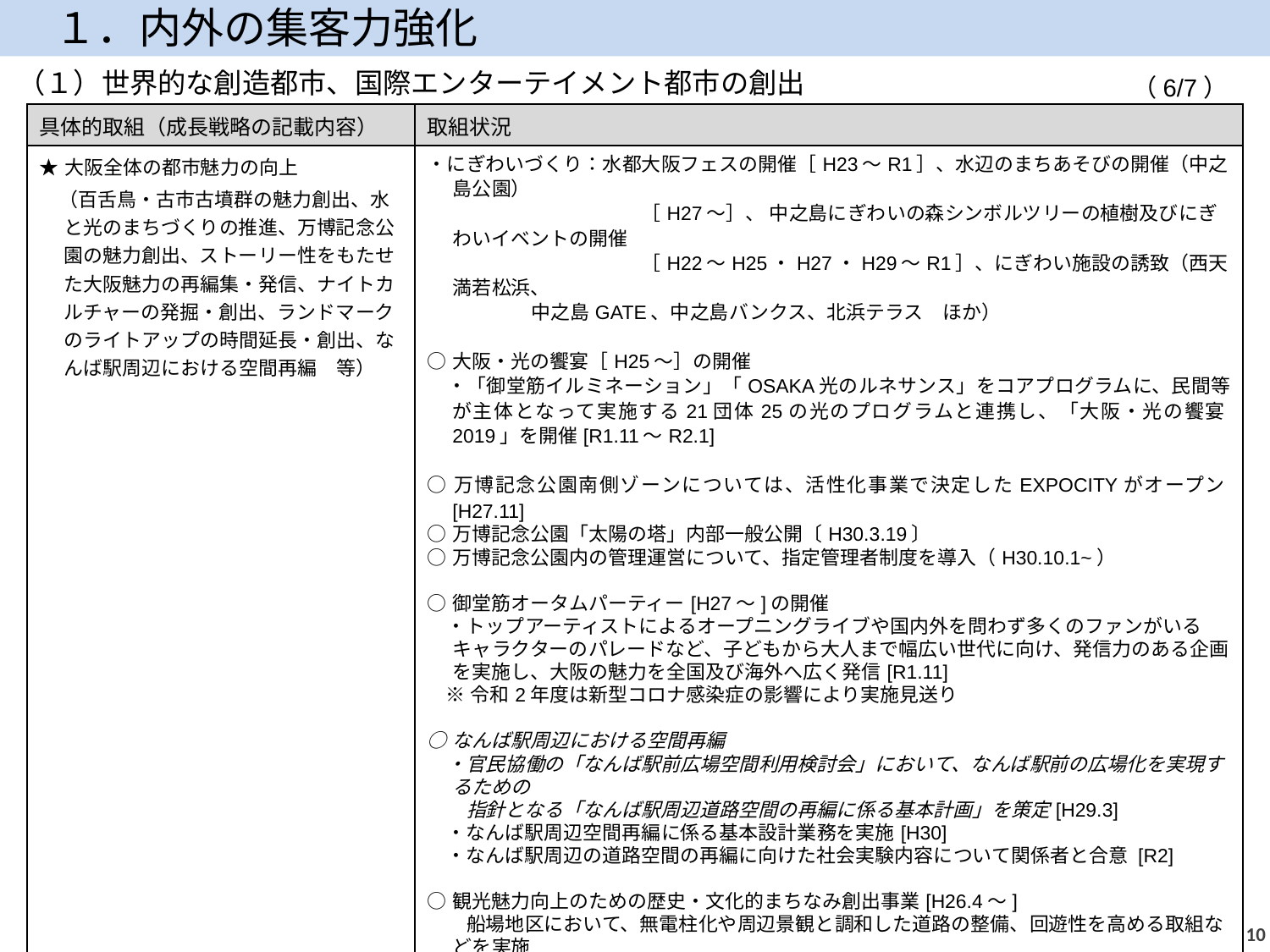

１．内外の集客力強化
（１）世界的な創造都市、国際エンターテイメント都市の創出
（6/7）
| 具体的取組（成長戦略の記載内容） | 取組状況 |
| --- | --- |
| ★大阪全体の都市魅力の向上 　（百舌鳥・古市古墳群の魅力創出、水と光のまちづくりの推進、万博記念公園の魅力創出、ストーリー性をもたせた大阪魅力の再編集・発信、ナイトカルチャーの発掘・創出、ランドマークのライトアップの時間延長・創出、なんば駅周辺における空間再編　等） | ・にぎわいづくり：水都大阪フェスの開催［H23～R1］、水辺のまちあそびの開催（中之島公園） 　　　　　　　　　　　［H27～］、 中之島にぎわいの森シンボルツリーの植樹及びにぎわいイベントの開催 　　　　　　　　　　　［H22～H25・H27・H29～R1］、にぎわい施設の誘致（西天満若松浜、 中之島GATE、中之島バンクス、北浜テラス　ほか） ○大阪・光の饗宴［H25～］の開催 　・「御堂筋イルミネーション」「OSAKA光のルネサンス」をコアプログラムに、民間等が主体となって実施する21団体25の光のプログラムと連携し、「大阪・光の饗宴2019」を開催[R1.11～R2.1] ○万博記念公園南側ゾーンについては、活性化事業で決定したEXPOCITYがオープン[H27.11] ○万博記念公園「太陽の塔」内部一般公開〔H30.3.19〕 ○万博記念公園内の管理運営について、指定管理者制度を導入（H30.10.1~） ○御堂筋オータムパーティー[H27～]の開催 　・トップアーティストによるオープニングライブや国内外を問わず多くのファンがいるキャラクターのパレードなど、子どもから大人まで幅広い世代に向け、発信力のある企画を実施し、大阪の魅力を全国及び海外へ広く発信[R1.11] ※令和2年度は新型コロナ感染症の影響により実施見送り ○なんば駅周辺における空間再編 　・官民協働の「なんば駅前広場空間利用検討会」において、なんば駅前の広場化を実現するための 　　指針となる「なんば駅周辺道路空間の再編に係る基本計画」を策定[H29.3] 　・なんば駅周辺空間再編に係る基本設計業務を実施[H30] 　・なんば駅周辺の道路空間の再編に向けた社会実験内容について関係者と合意 [R2] ○観光魅力向上のための歴史・文化的まちなみ創出事業[H26.4～] 　　船場地区において、無電柱化や周辺景観と調和した道路の整備、回遊性を高める取組などを実施 ○日本遺産魅力発信推進事業[H31.4～] 　　大阪市が認定された北前船寄港地・船主集落のストーリーについて、北前船や大阪の構成文化財等をPRする事業とともに、関係市町が連携した情報発信や普及啓発等の事業を実施 |
10